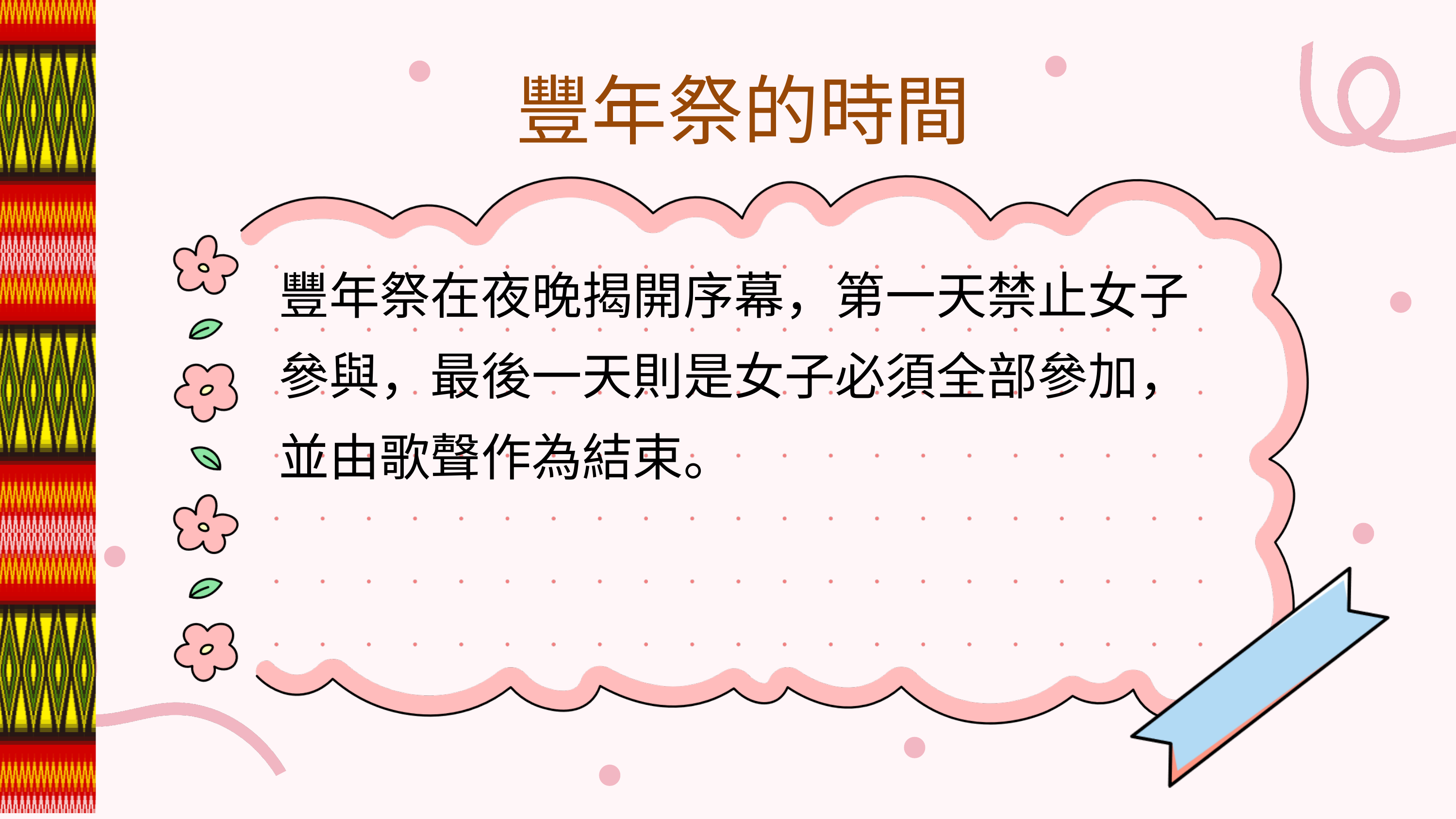

豐年祭的時間

豐年祭在夜晚揭開序幕，第一天禁止女子參與，最後一天則是女子必須全部參加，並由歌聲作為結束。